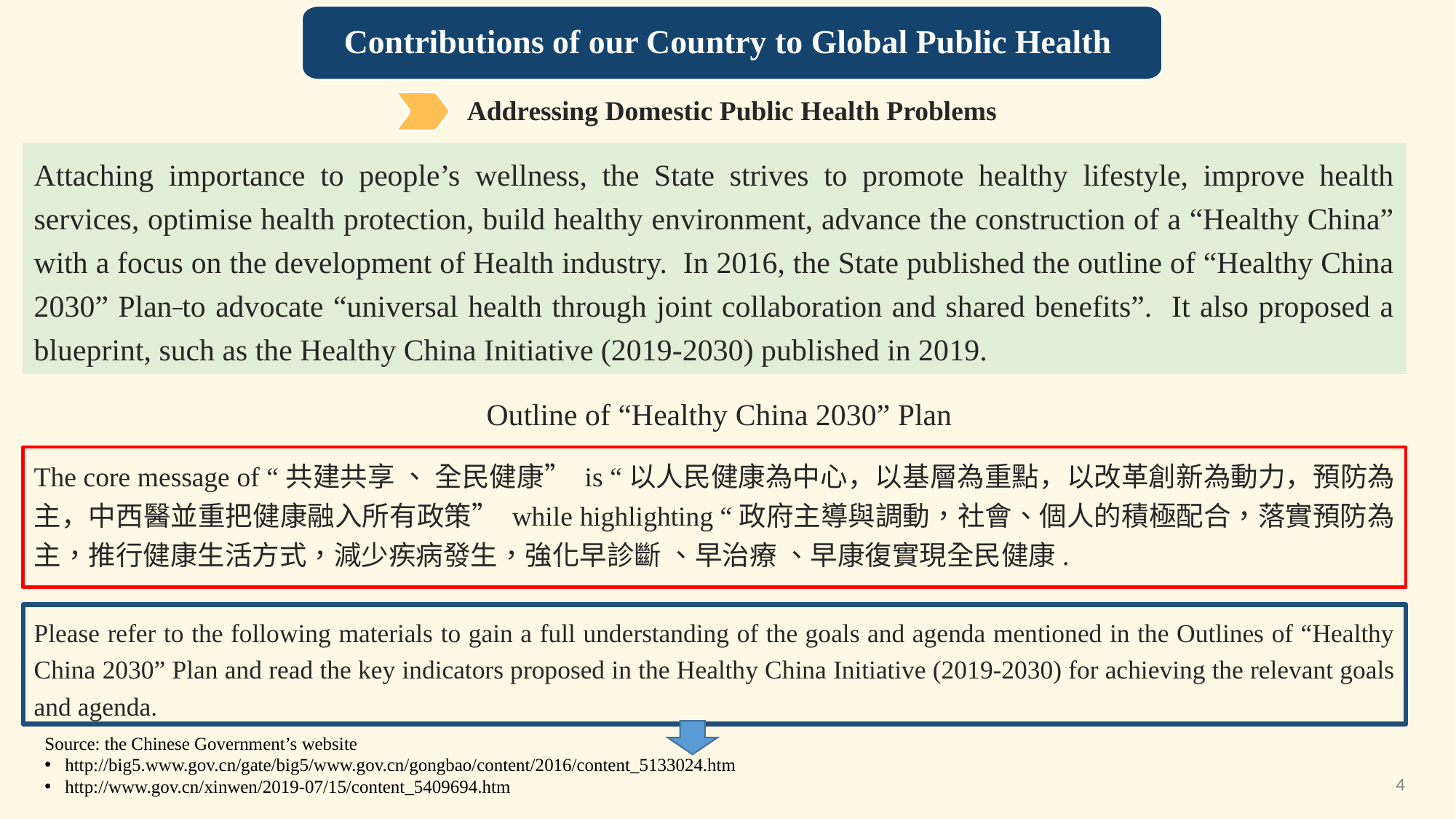

Contributions of our Country to Global Public Health
Addressing Domestic Public Health Problems

Attaching importance to people’s wellness, the State strives to promote healthy lifestyle, improve health services, optimise health protection, build healthy environment, advance the construction of a “Healthy China” with a focus on the development of Health industry.  In 2016, the State published the outline of “Healthy China 2030” Plan to advocate “universal health through joint collaboration and shared benefits”.  It also proposed a blueprint, such as the Healthy China Initiative (2019-2030) published in 2019.
Outline of “Healthy China 2030” Plan
The core message of “共建共享 、 全民健康” is “以人民健康為中心，以基層為重點，以改革創新為動力，預防為主，中西醫並重把健康融入所有政策” while highlighting “政府主導與調動，社會、個人的積極配合，落實預防為主，推行健康生活方式，減少疾病發生，強化早診斷 、早治療 、早康復實現全民健康.
Please refer to the following materials to gain a full understanding of the goals and agenda mentioned in the Outlines of “Healthy China 2030” Plan and read the key indicators proposed in the Healthy China Initiative (2019-2030) for achieving the relevant goals and agenda.

Source: the Chinese Government’s website
http://big5.www.gov.cn/gate/big5/www.gov.cn/gongbao/content/2016/content_5133024.htm
http://www.gov.cn/xinwen/2019-07/15/content_5409694.htm
4